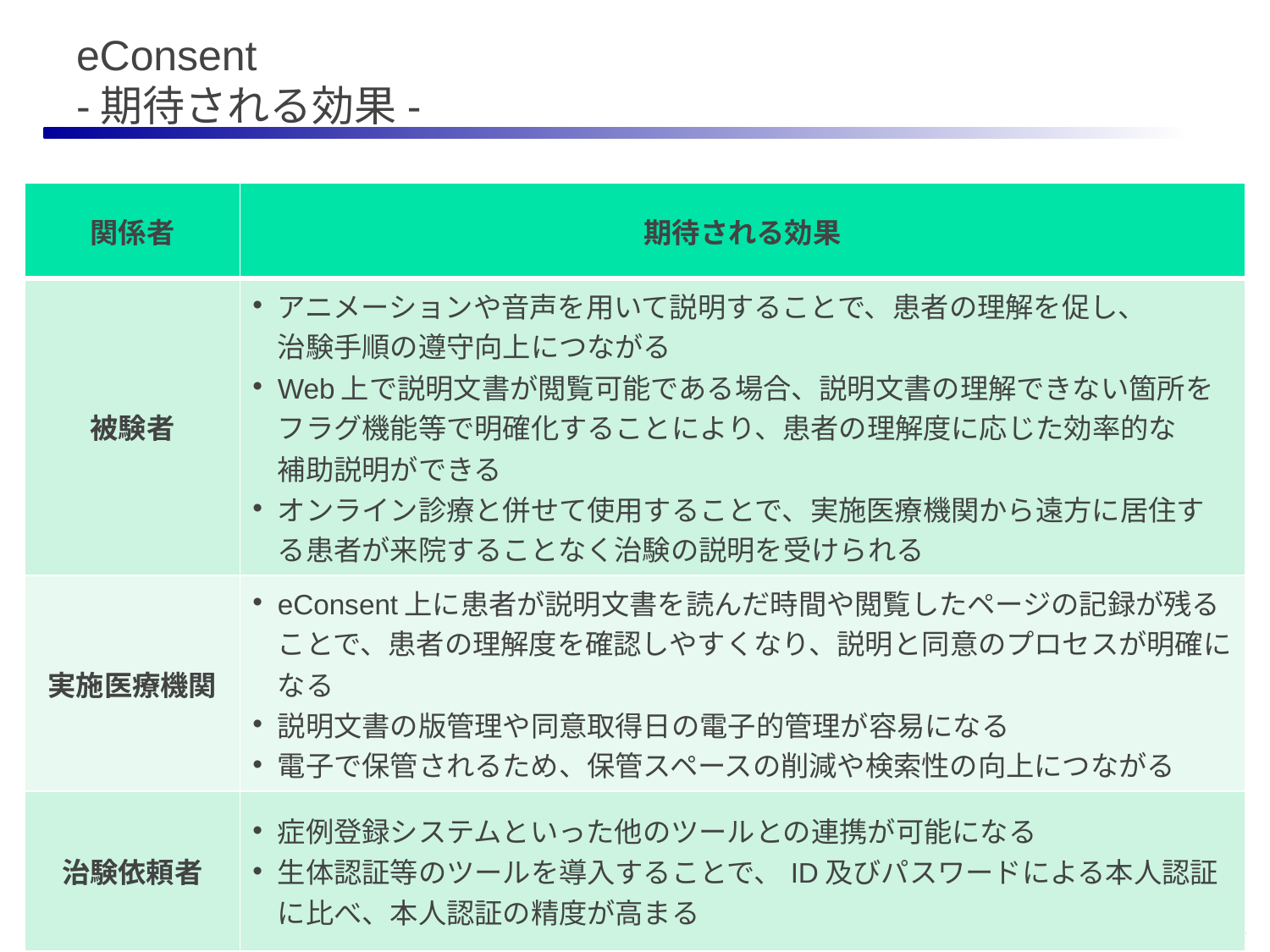

# eConsent -期待される効果-
| 関係者 | 期待される効果 |
| --- | --- |
| 被験者 | アニメーションや音声を用いて説明することで、患者の理解を促し、 治験手順の遵守向上につながる Web上で説明文書が閲覧可能である場合、説明文書の理解できない箇所をフラグ機能等で明確化することにより、患者の理解度に応じた効率的な 補助説明ができる オンライン診療と併せて使用することで、実施医療機関から遠方に居住する患者が来院することなく治験の説明を受けられる |
| 実施医療機関 | eConsent上に患者が説明文書を読んだ時間や閲覧したページの記録が残ることで、患者の理解度を確認しやすくなり、説明と同意のプロセスが明確になる 説明文書の版管理や同意取得日の電子的管理が容易になる 電子で保管されるため、保管スペースの削減や検索性の向上につながる |
| 治験依頼者 | 症例登録システムといった他のツールとの連携が可能になる 生体認証等のツールを導入することで、ID及びパスワードによる本人認証に比べ、本人認証の精度が高まる |
60